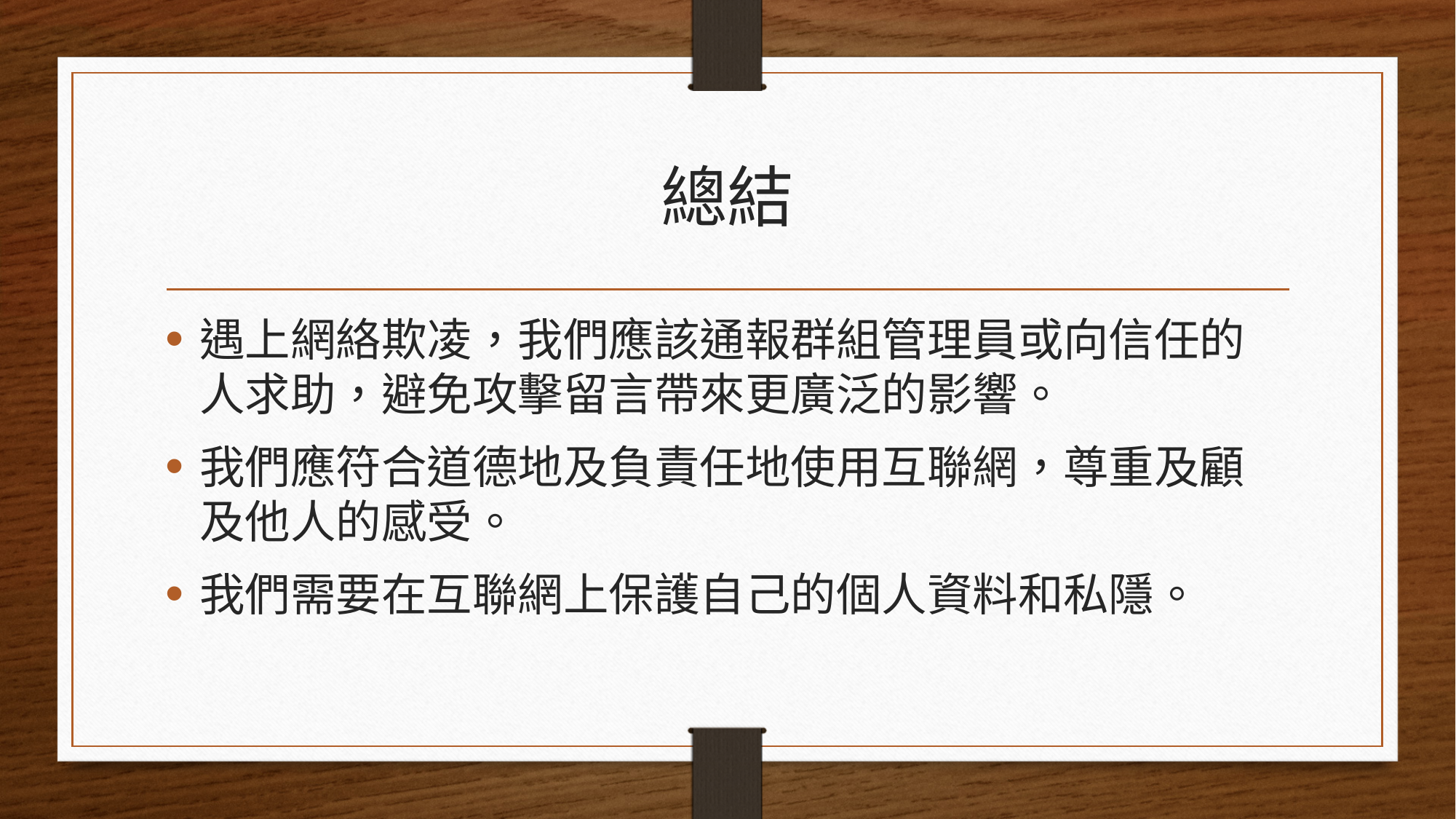

# 總結
遇上網絡欺凌，我們應該通報群組管理員或向信任的人求助，避免攻擊留言帶來更廣泛的影響。
我們應符合道德地及負責任地使用互聯網，尊重及顧及他人的感受。
我們需要在互聯網上保護自己的個人資料和私隱。